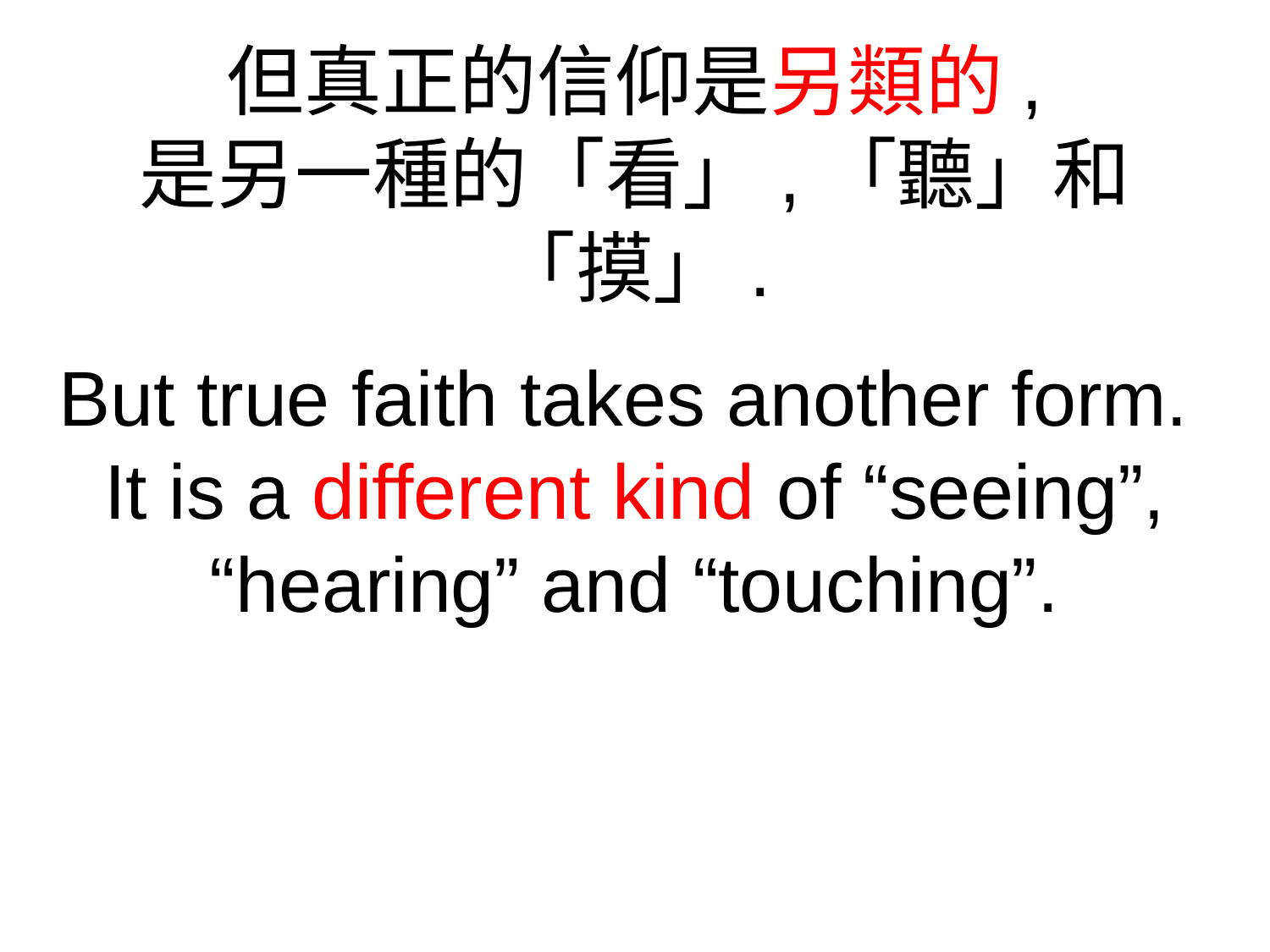

但真正的信仰是另類的,
是另一種的「看」,「聽」和「摸」.
But true faith takes another form.
It is a different kind of “seeing”, “hearing” and “touching”.